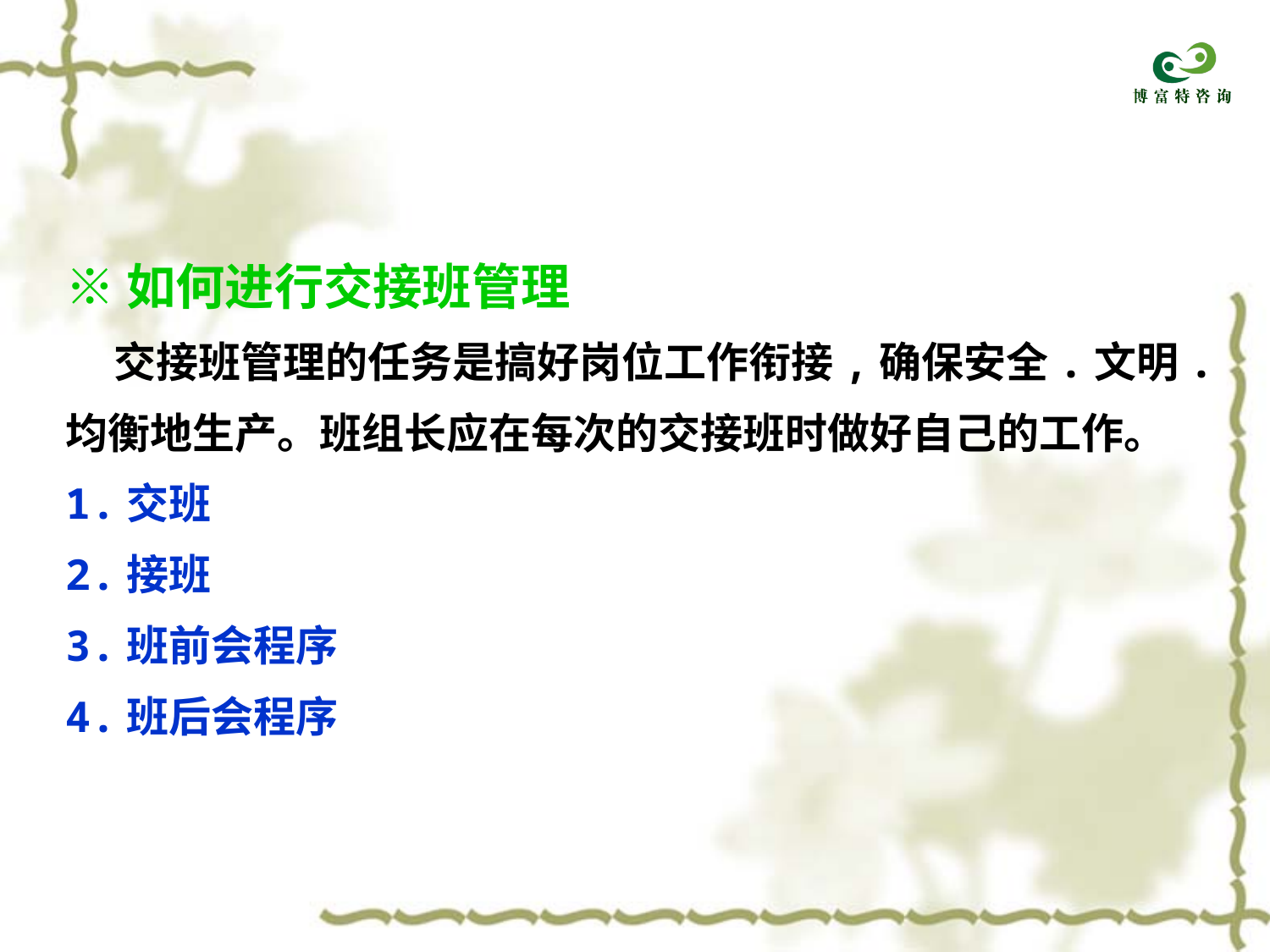

※如何进行交接班管理
    交接班管理的任务是搞好岗位工作衔接,确保安全.文明.
均衡地生产。班组长应在每次的交接班时做好自己的工作。
1.交班
2.接班
3.班前会程序
4.班后会程序